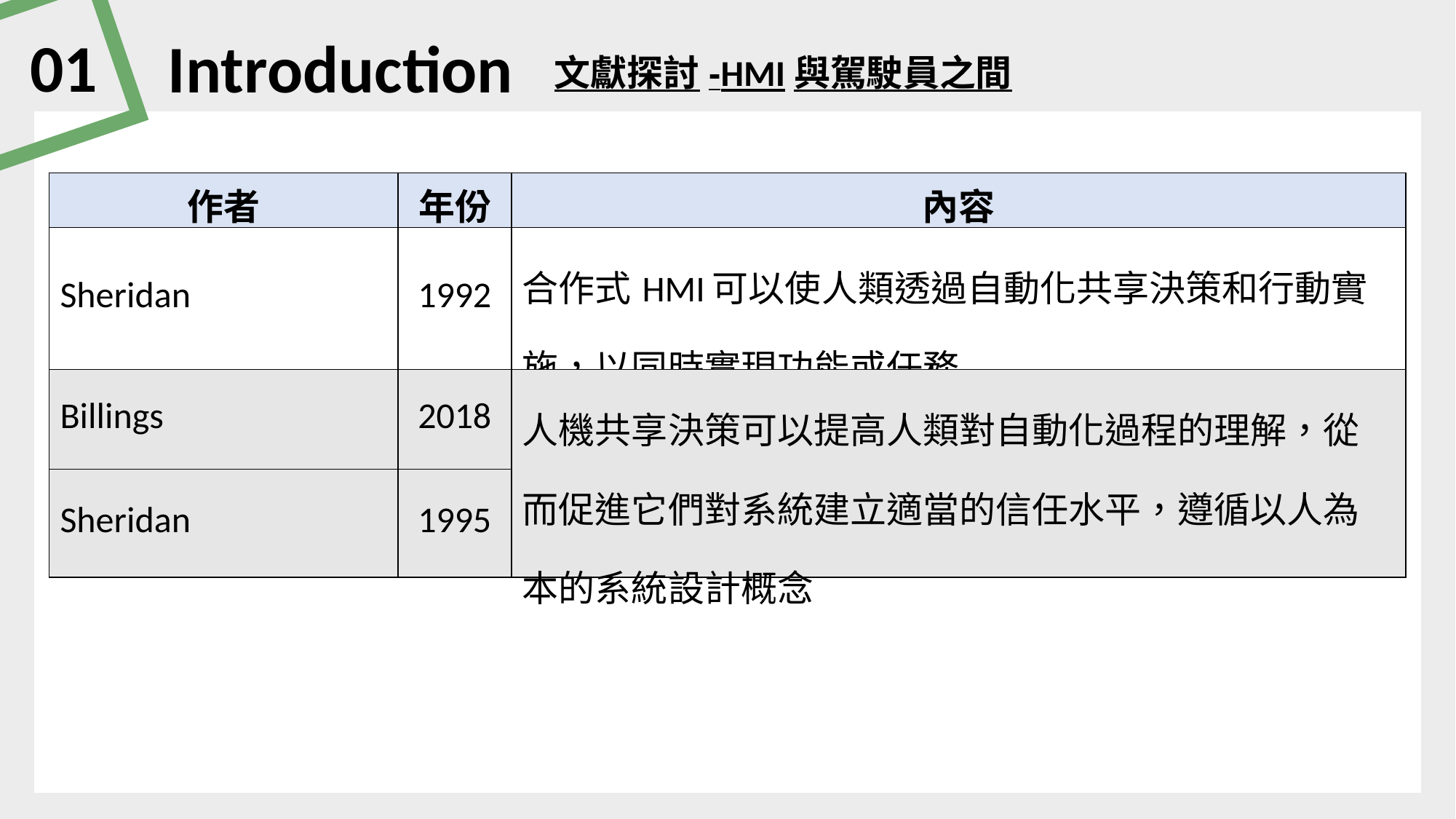

01
Introduction
文獻探討-HMI與駕駛員之間

| 作者 | 年份 | 內容 |
| --- | --- | --- |
| Sheridan | 1992 | 合作式HMI可以使人類透過自動化共享決策和行動實施，以同時實現功能或任務 |
| Billings | 2018 | 人機共享決策可以提高人類對自動化過程的理解，從而促進它們對系統建立適當的信任水平，遵循以人為本的系統設計概念 |
| Sheridan | 1995 |  |